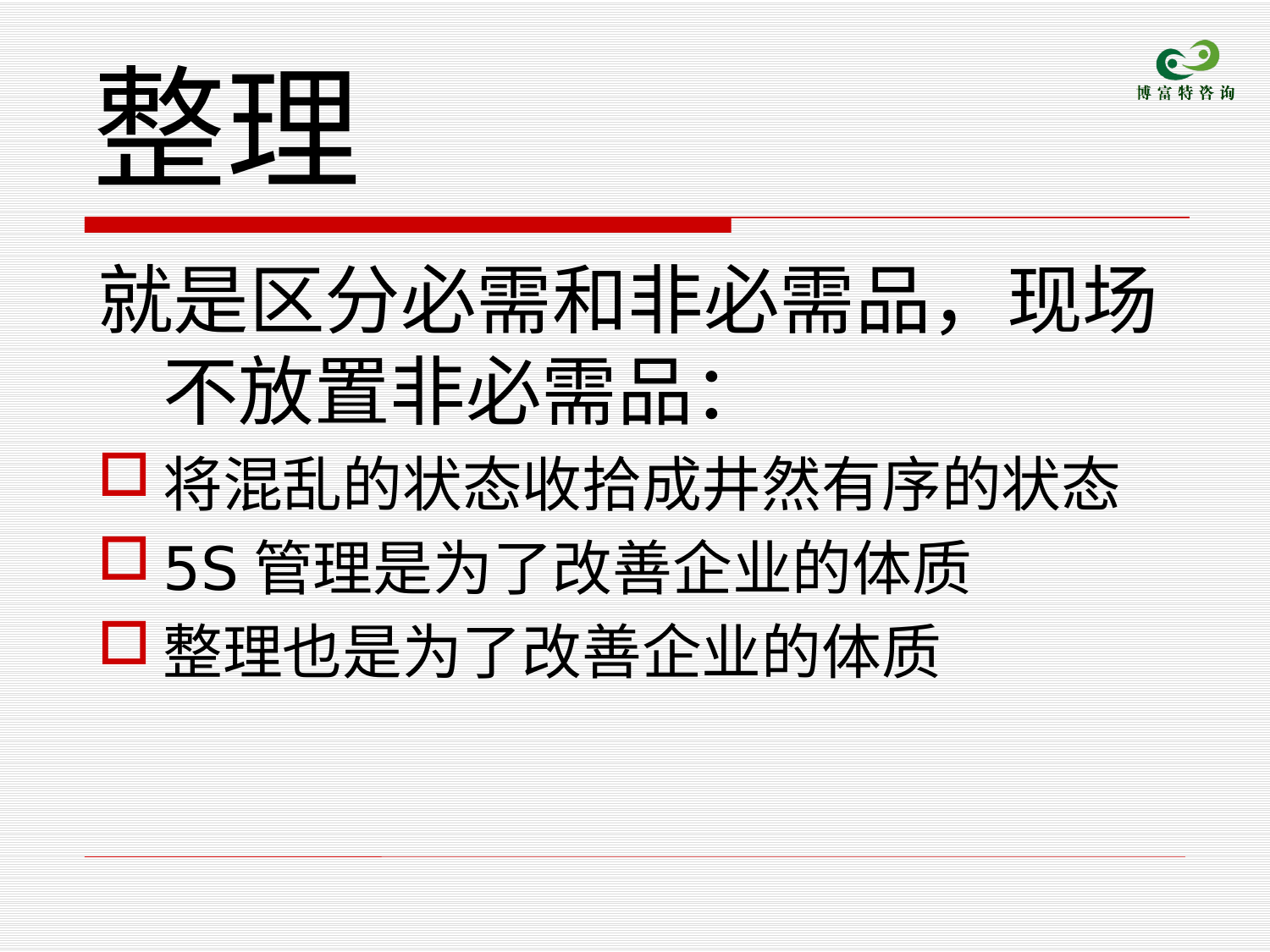

# 整理
就是区分必需和非必需品，现场不放置非必需品：
将混乱的状态收拾成井然有序的状态
5S管理是为了改善企业的体质
整理也是为了改善企业的体质
9